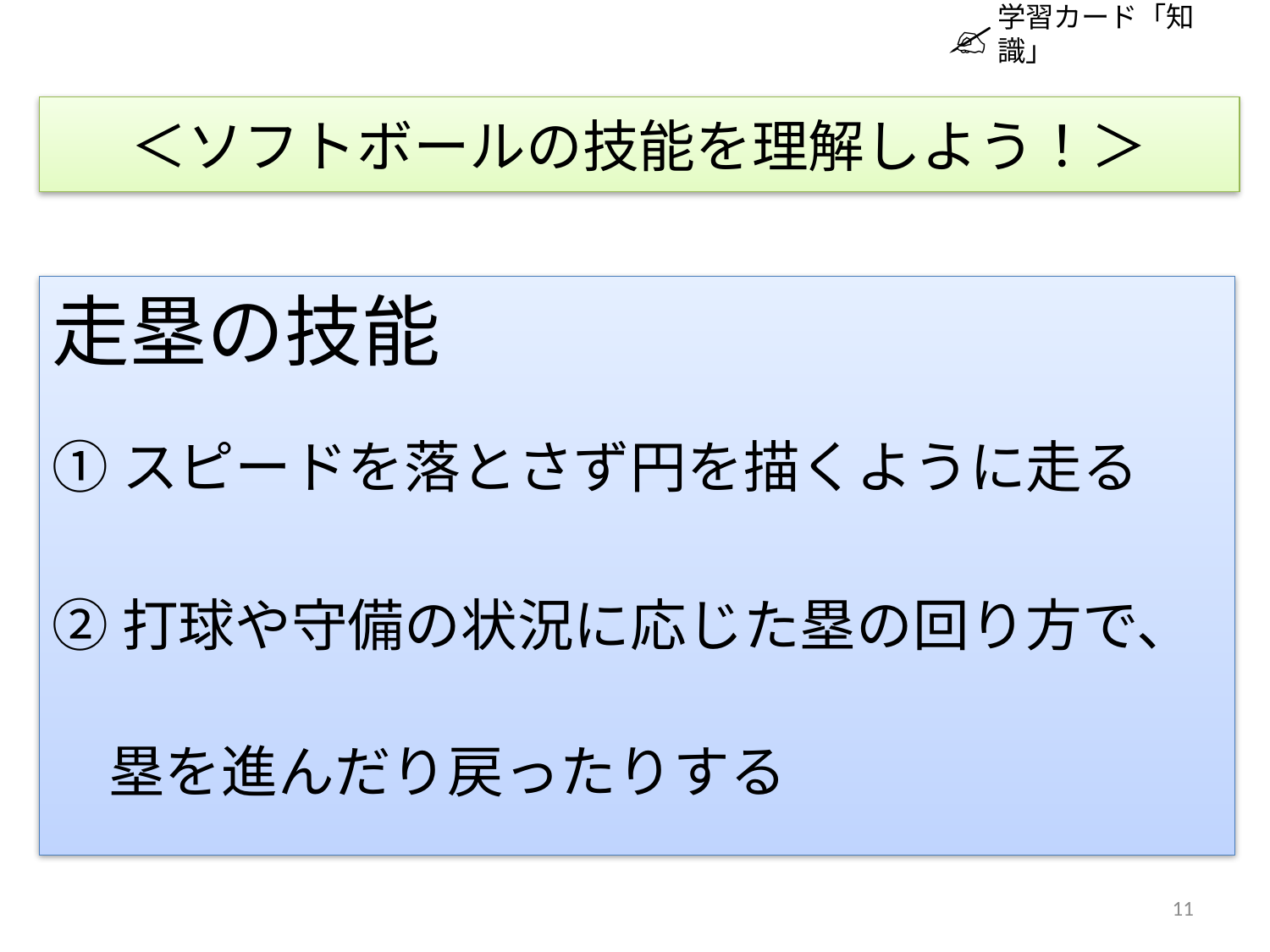

✍
学習カード「知識」
＜ソフトボールの技能を理解しよう！＞
走塁の技能

①スピードを落とさず円を描くように走る

②打球や守備の状況に応じた塁の回り方で、
　塁を進んだり戻ったりする
11